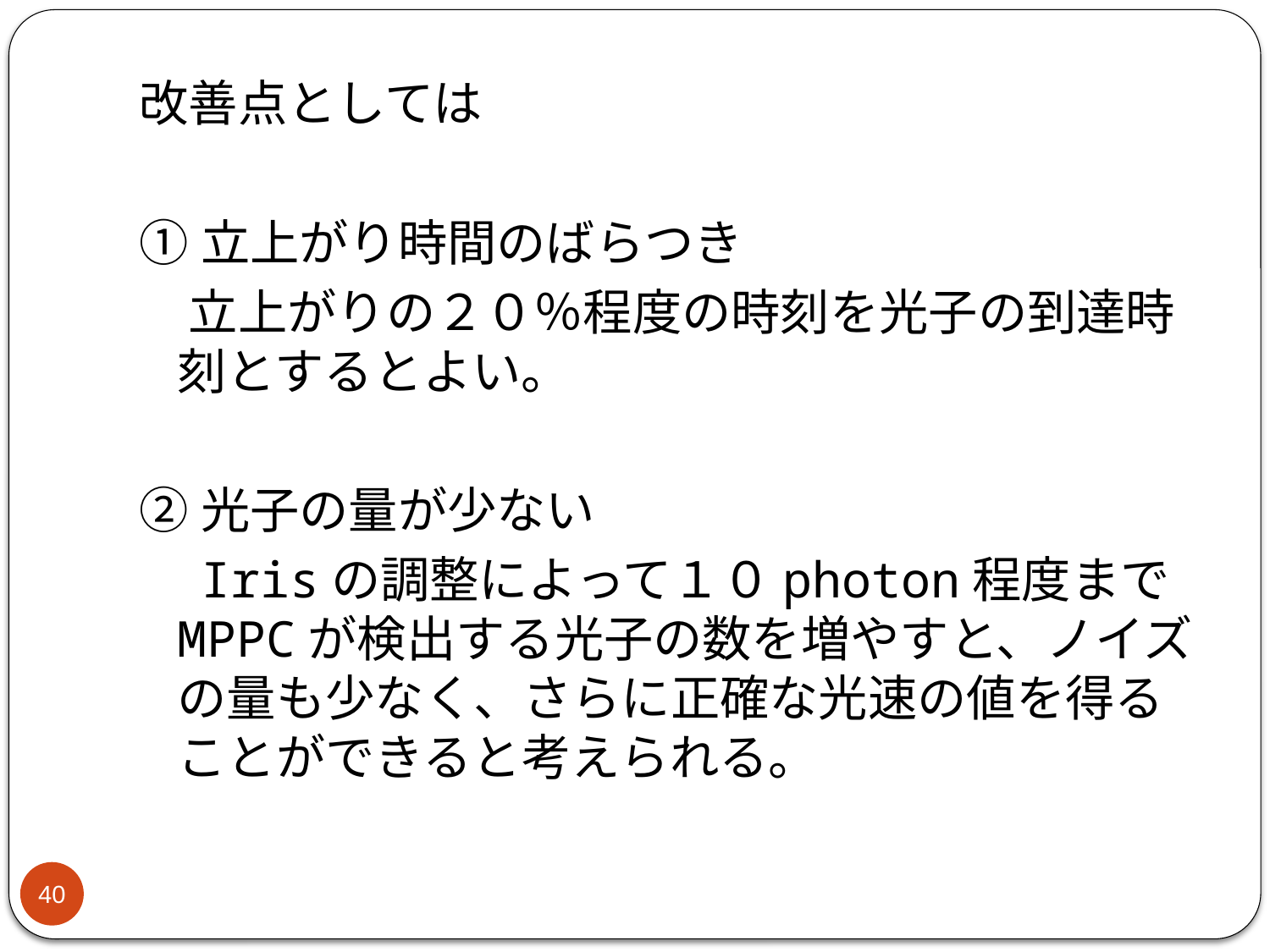

改善点としては

①立上がり時間のばらつき
　立上がりの２０％程度の時刻を光子の到達時刻とするとよい。

②光子の量が少ない
　Irisの調整によって１０photon程度までMPPCが検出する光子の数を増やすと、ノイズの量も少なく、さらに正確な光速の値を得ることができると考えられる。
40